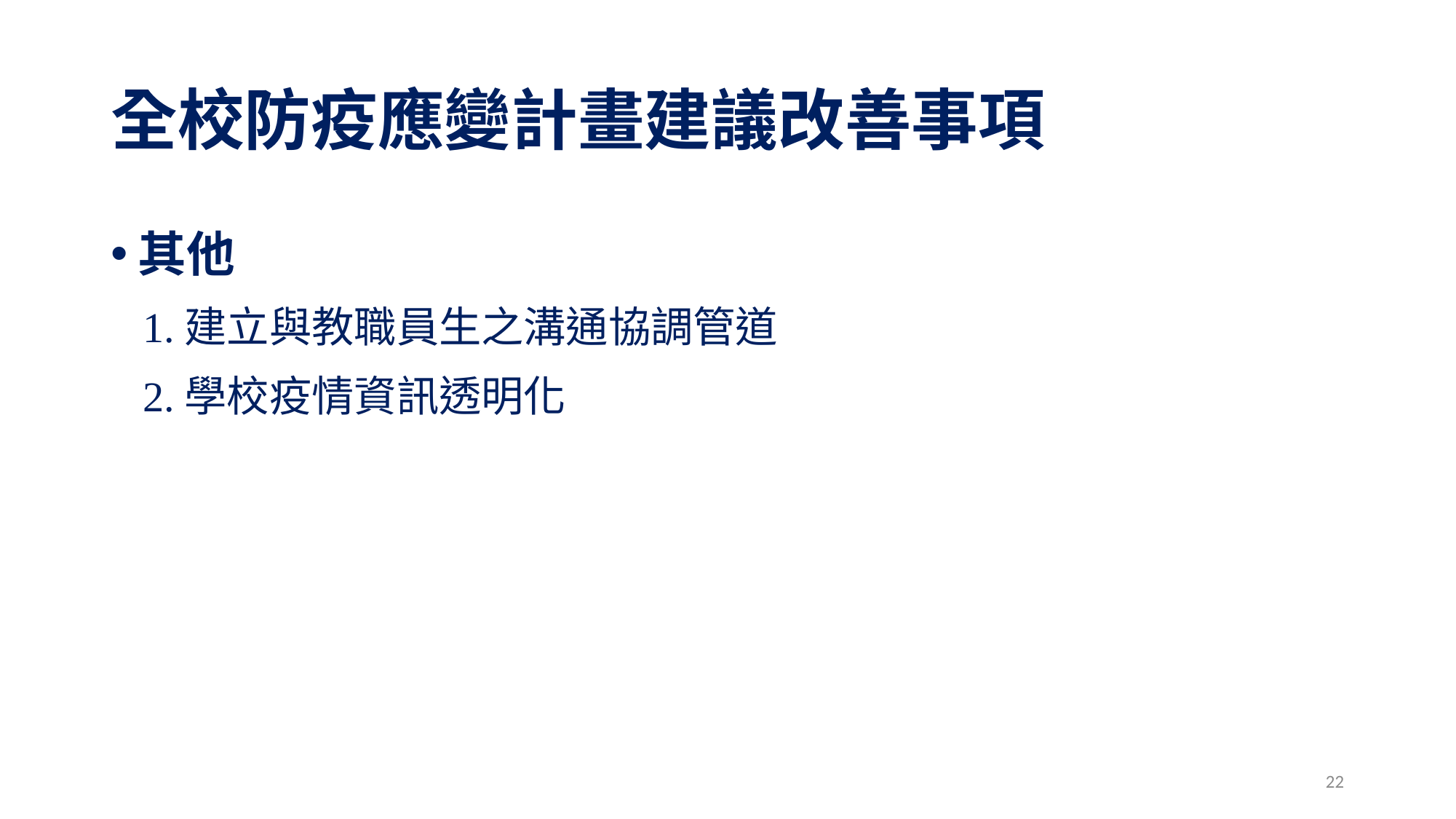

# 全校防疫應變計畫建議改善事項
其他
1.建立與教職員生之溝通協調管道
2.學校疫情資訊透明化

22